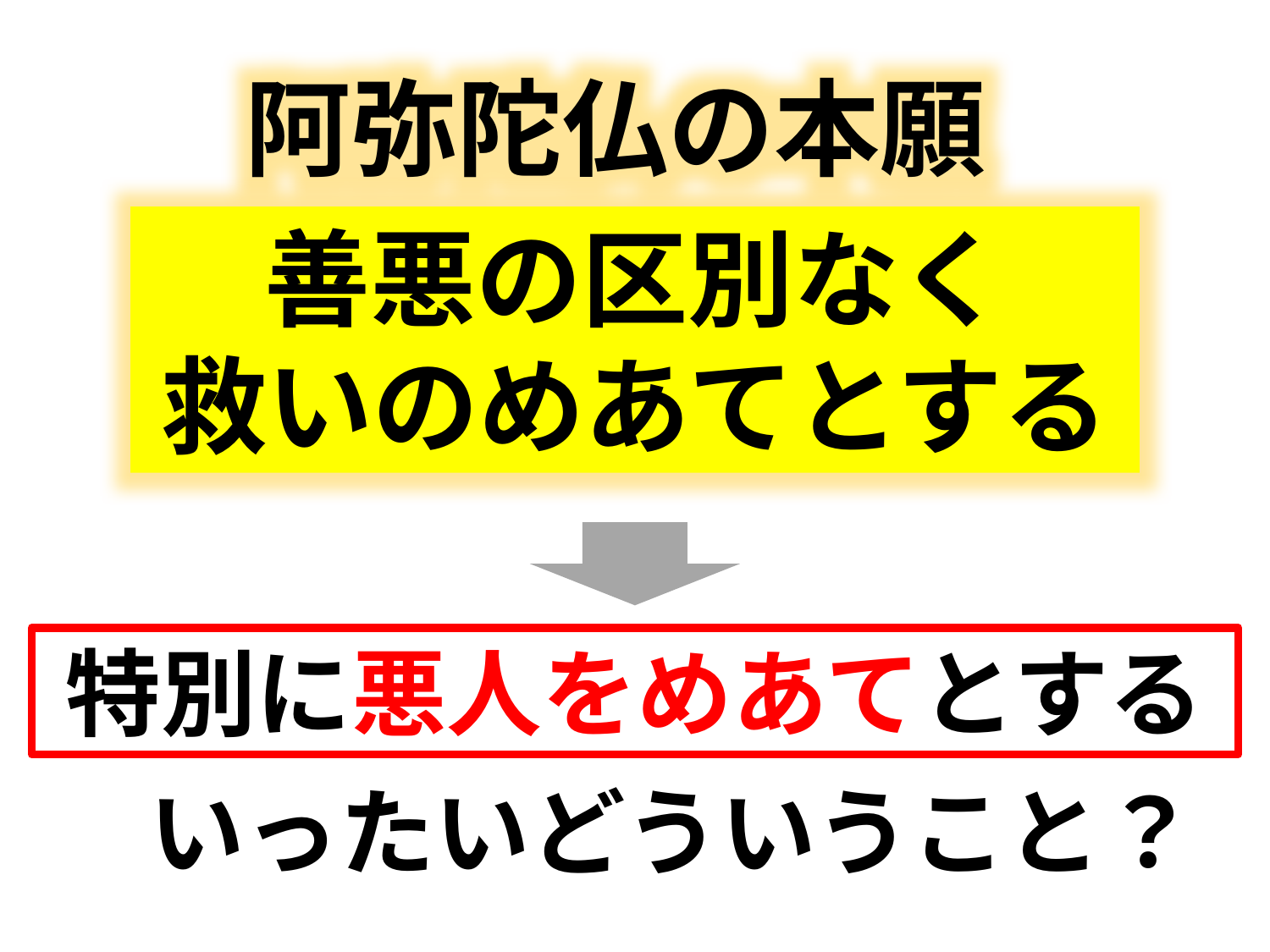

阿弥陀仏の本願
善悪の区別なく
救いのめあてとする

特別に悪人をめあてとする
いったいどういうこと？